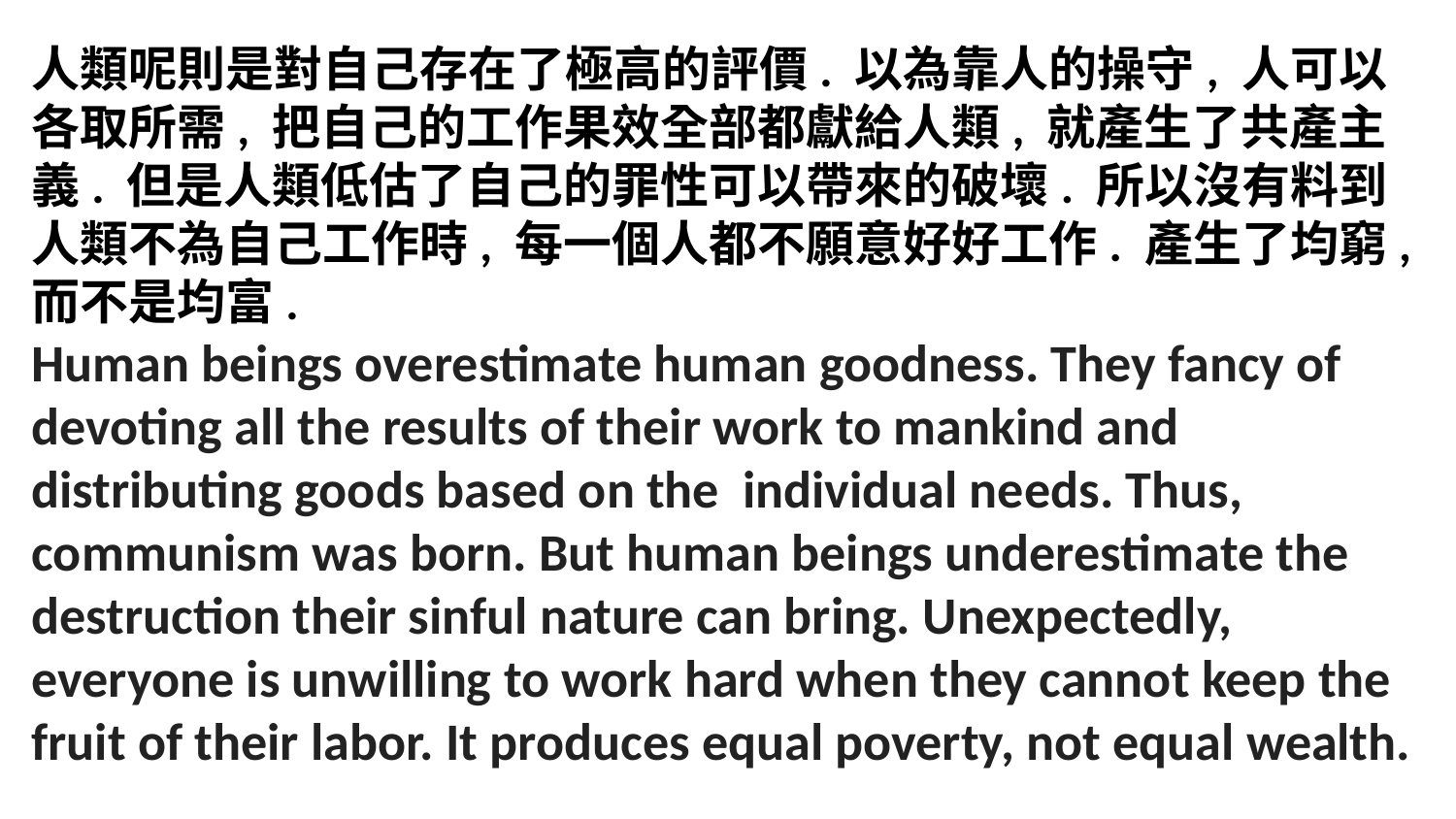

人類呢則是對自己存在了極高的評價. 以為靠人的操守, 人可以各取所需, 把自己的工作果效全部都獻給人類, 就產生了共產主義. 但是人類低估了自己的罪性可以帶來的破壞. 所以沒有料到人類不為自己工作時, 每一個人都不願意好好工作. 產生了均窮, 而不是均富.
Human beings overestimate human goodness. They fancy of devoting all the results of their work to mankind and distributing goods based on the  individual needs. Thus, communism was born. But human beings underestimate the destruction their sinful nature can bring. Unexpectedly, everyone is unwilling to work hard when they cannot keep the fruit of their labor. It produces equal poverty, not equal wealth.